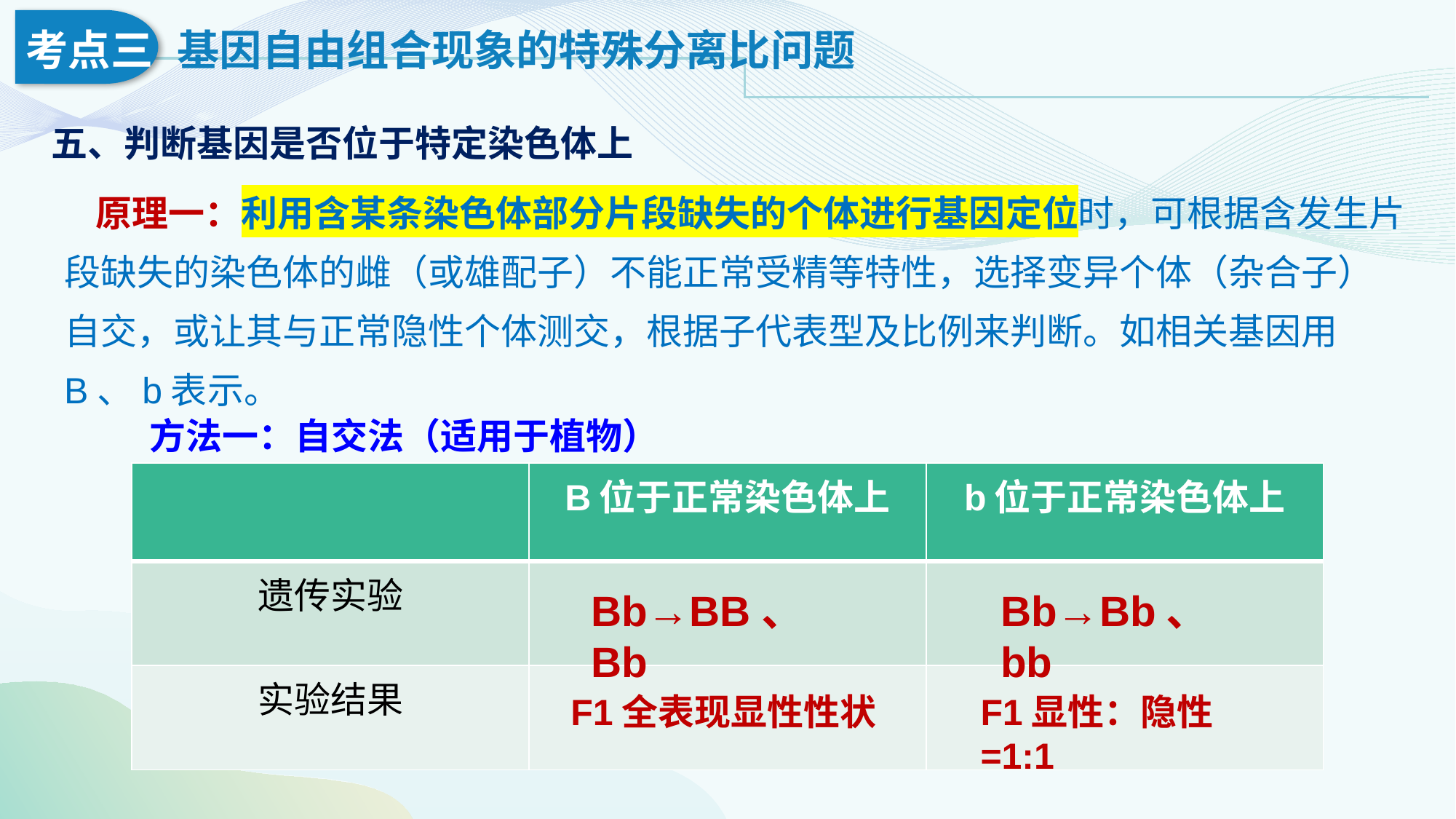

五、判断基因是否位于特定染色体上
原理一：利用含某条染色体部分片段缺失的个体进行基因定位时，可根据含发生片段缺失的染色体的雌（或雄配子）不能正常受精等特性，选择变异个体（杂合子）自交，或让其与正常隐性个体测交，根据子代表型及比例来判断。如相关基因用B、b表示。
方法一：自交法（适用于植物）
|  | B位于正常染色体上 | b位于正常染色体上 |
| --- | --- | --- |
| 遗传实验 |  |  |
| 实验结果 |  |  |
Bb→BB、 Bb
Bb→Bb、 bb

F1全表现显性性状
F1显性：隐性=1:1